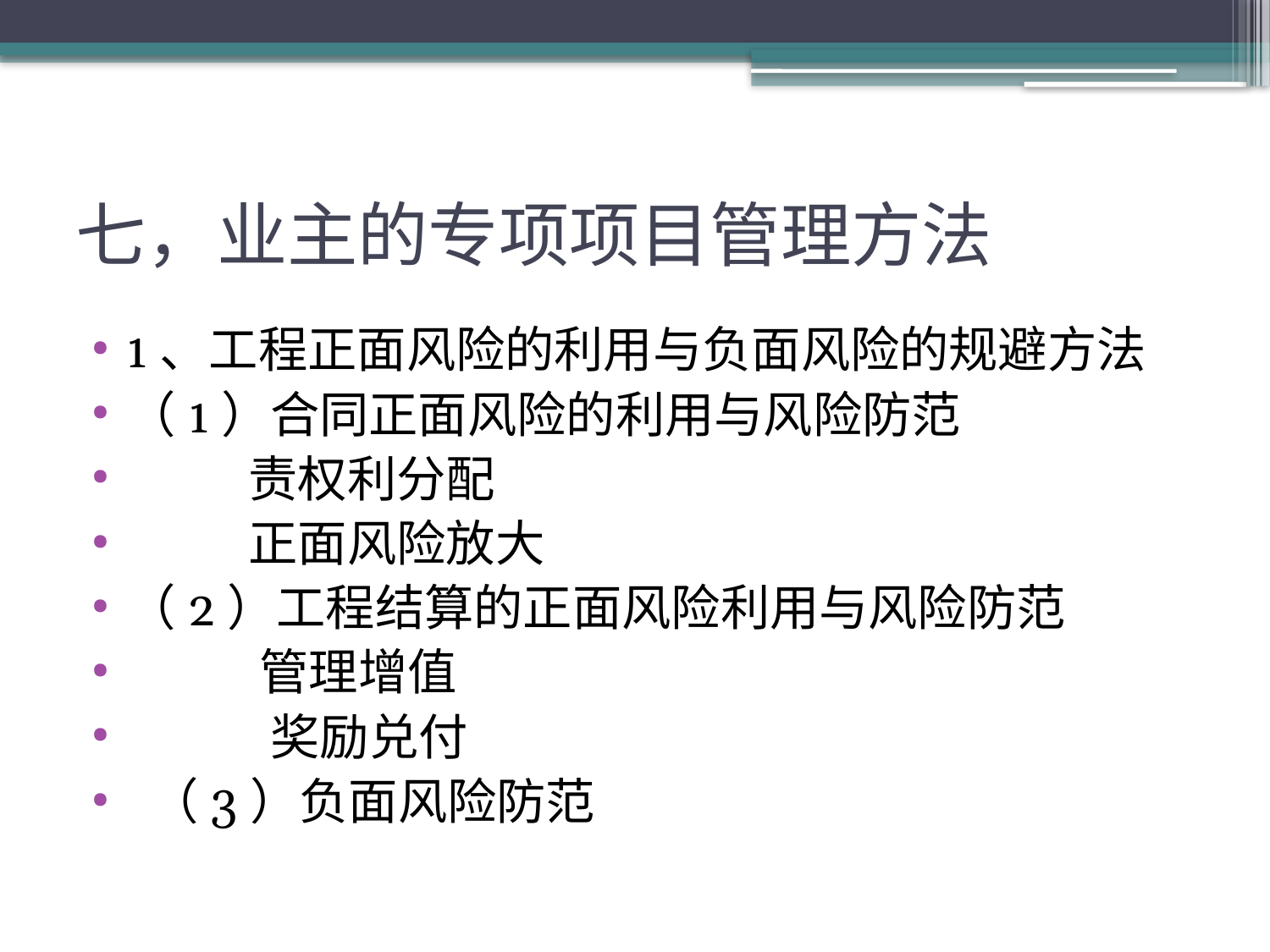

# 七，业主的专项项目管理方法
1、工程正面风险的利用与负面风险的规避方法
（1）合同正面风险的利用与风险防范
          责权利分配
          正面风险放大
（2）工程结算的正面风险利用与风险防范
           管理增值
            奖励兑付
 （3）负面风险防范